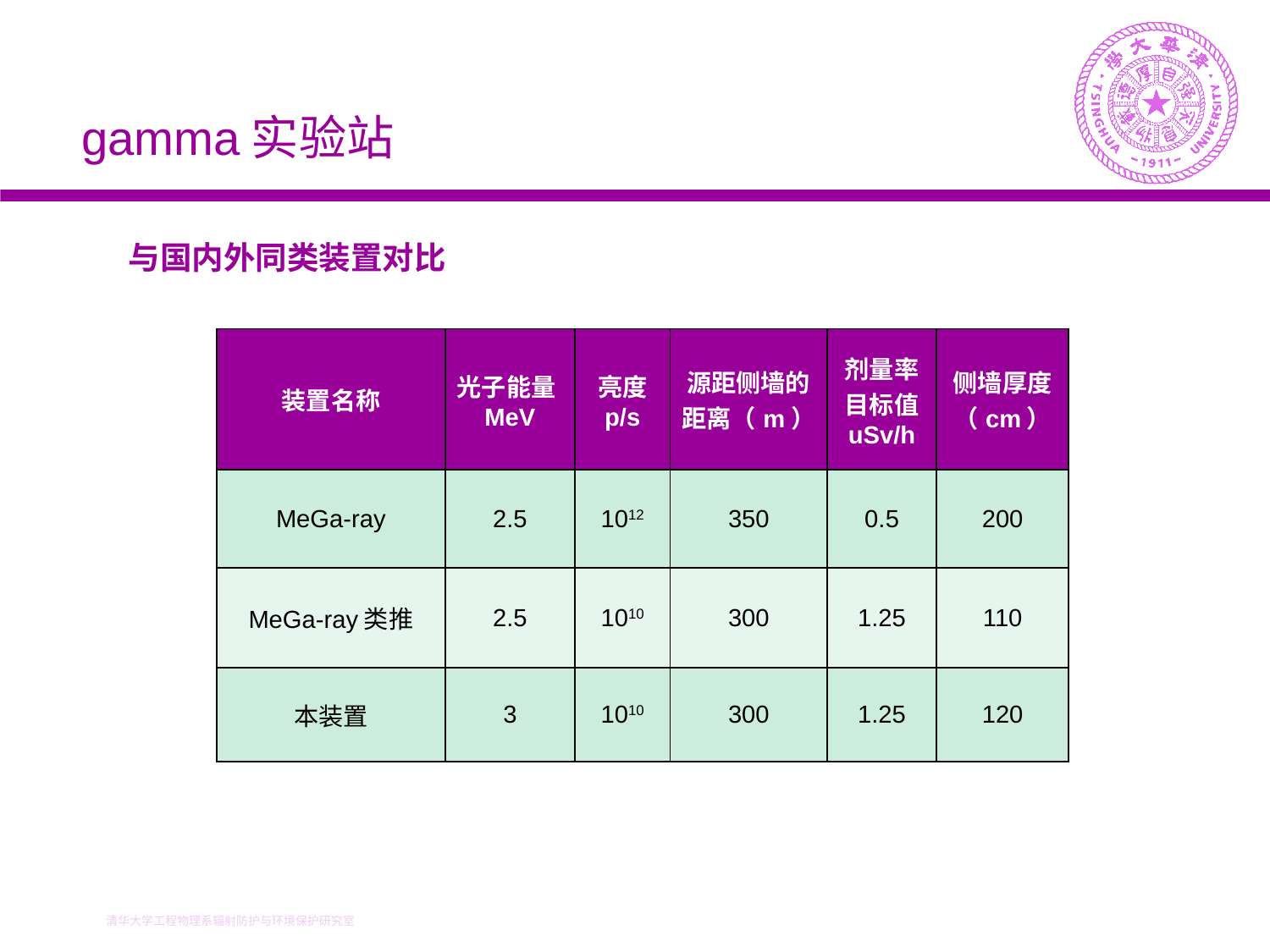

gamma实验站
与国内外同类装置对比
| 装置名称 | 光子能量MeV | 亮度 p/s | 源距侧墙的距离（m） | 剂量率目标值 uSv/h | 侧墙厚度（cm） |
| --- | --- | --- | --- | --- | --- |
| MeGa-ray | 2.5 | 1012 | 350 | 0.5 | 200 |
| MeGa-ray类推 | 2.5 | 1010 | 300 | 1.25 | 110 |
| 本装置 | 3 | 1010 | 300 | 1.25 | 120 |
19